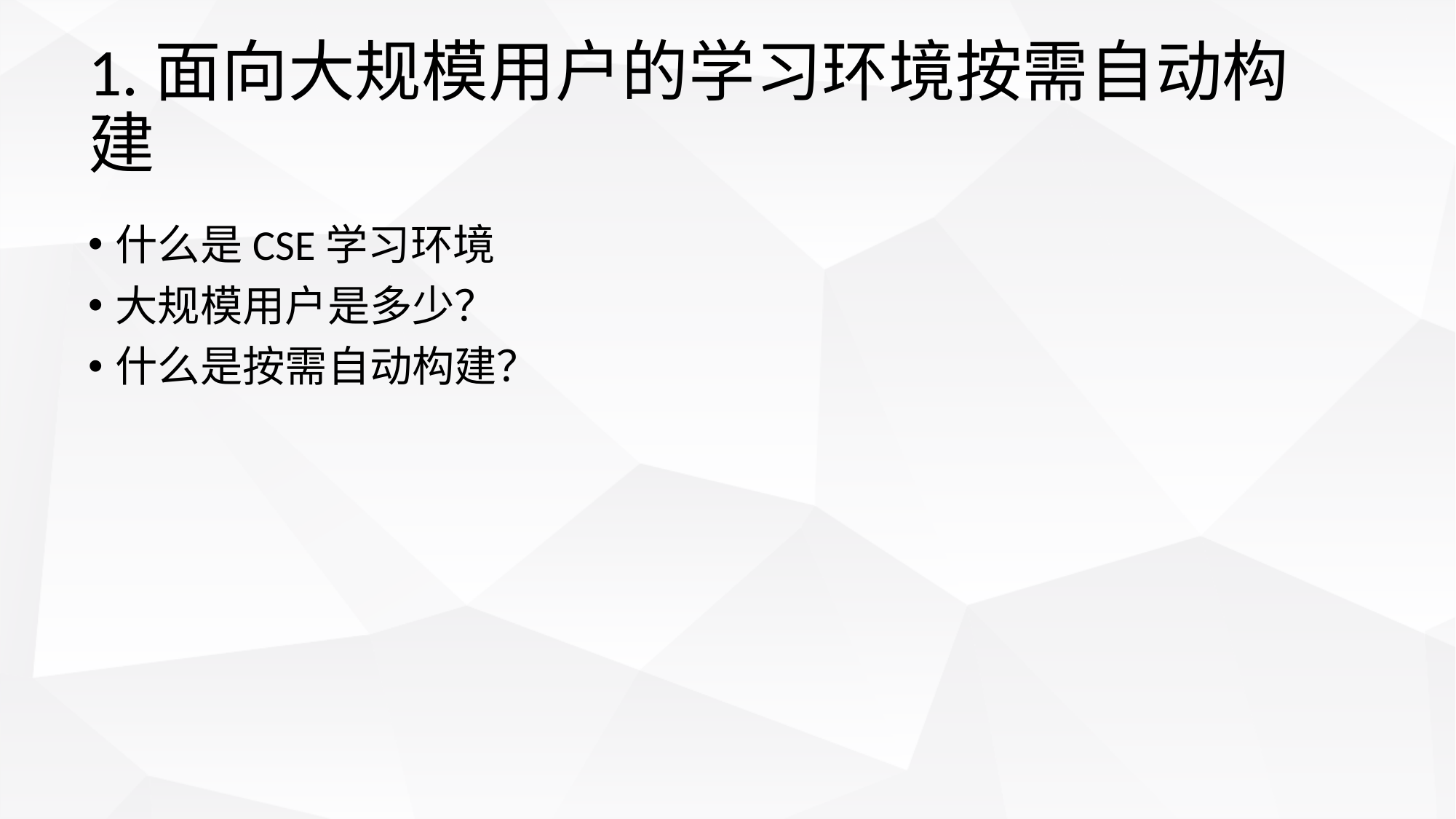

# 1.面向大规模用户的学习环境按需自动构建
什么是CSE学习环境
大规模用户是多少？
什么是按需自动构建？